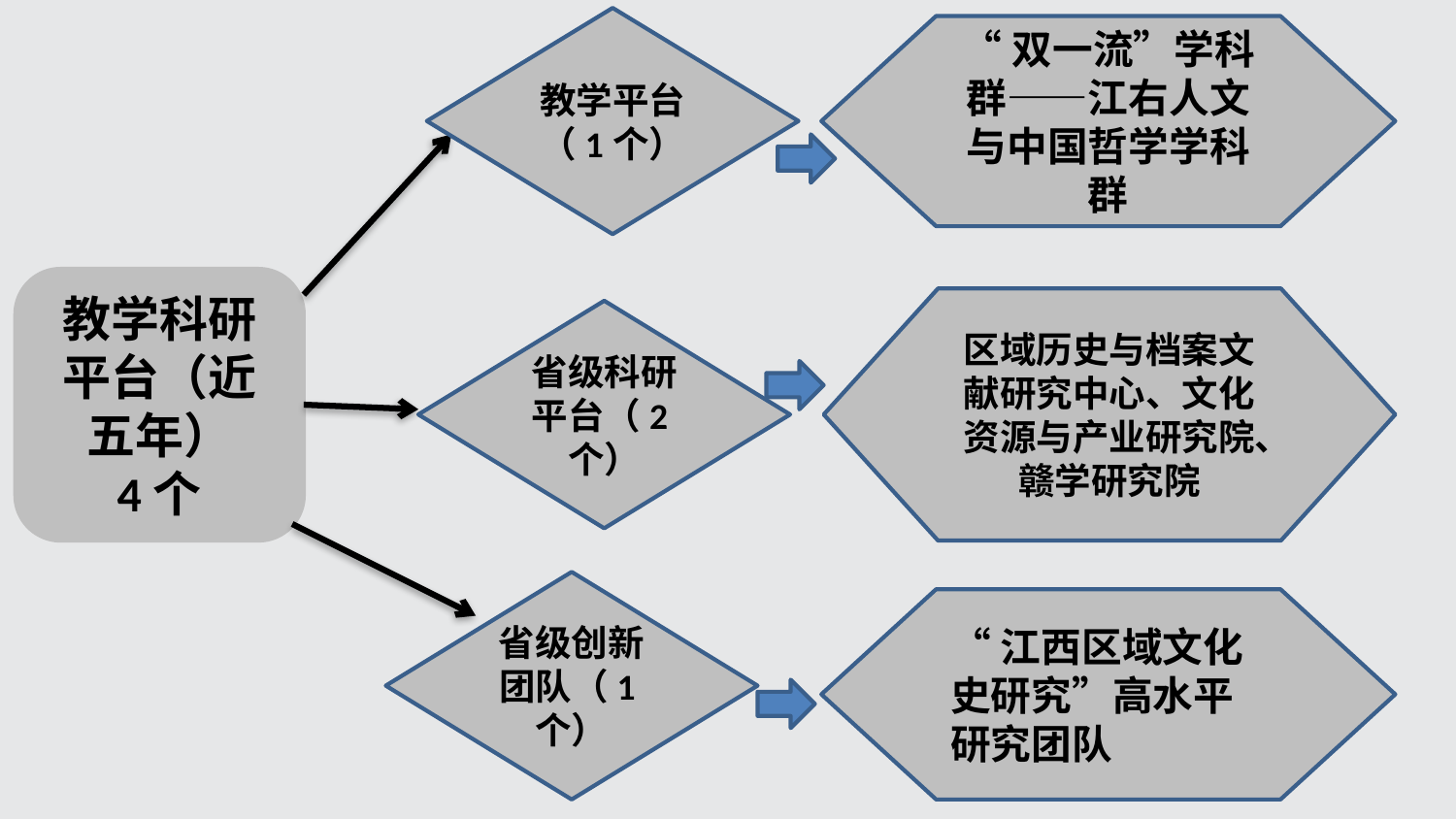

教学平台（1个）
“双一流”学科群——江右人文与中国哲学学科群

教学科研平台（近五年）
4个
区域历史与档案文献研究中心、文化资源与产业研究院、赣学研究院
省级科研平台（2个）

省级创新团队（1个）
“江西区域文化史研究”高水平研究团队